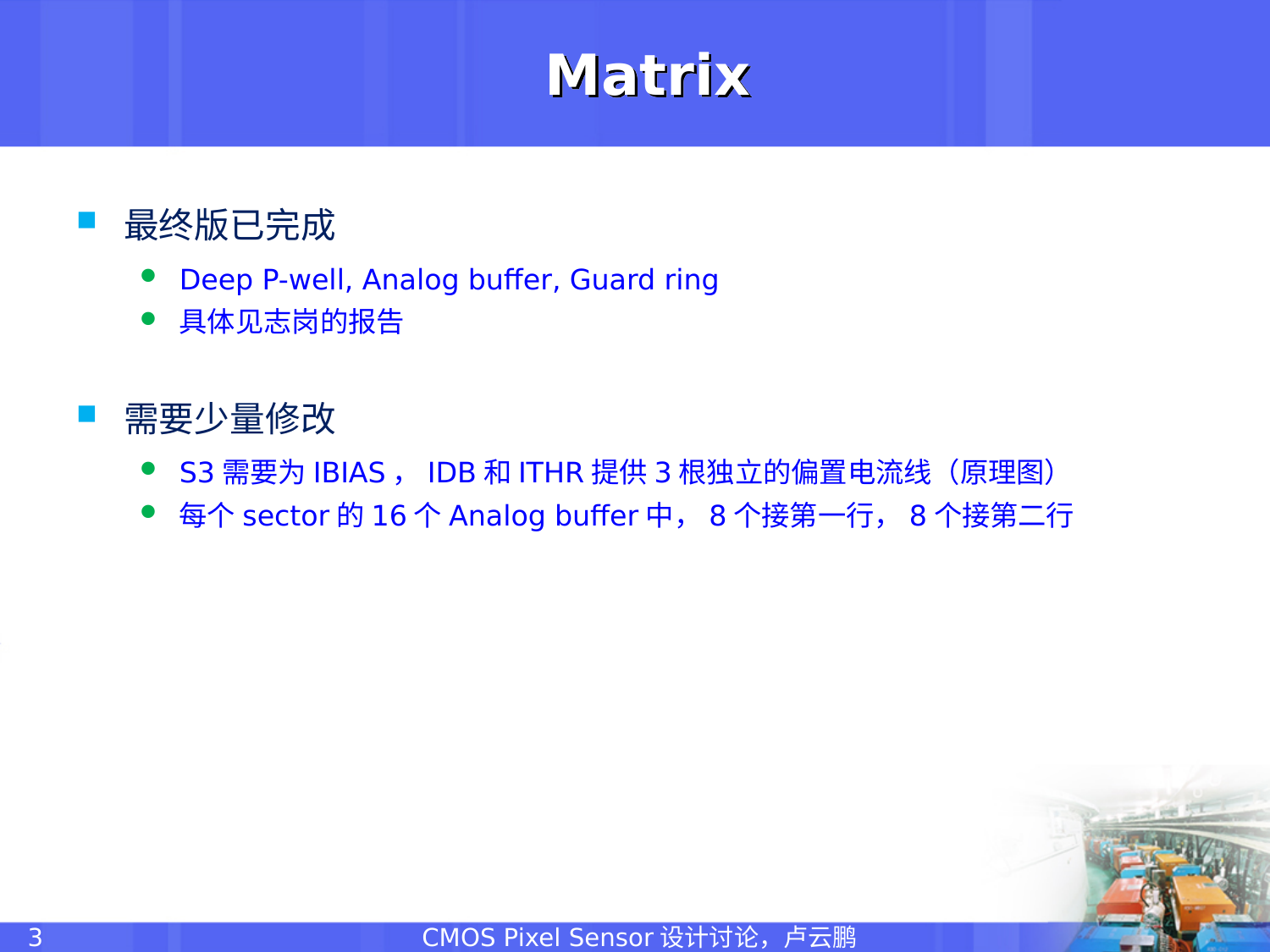

# Matrix
最终版已完成
Deep P-well, Analog buffer, Guard ring
具体见志岗的报告

需要少量修改
S3需要为IBIAS，IDB和ITHR提供3根独立的偏置电流线（原理图）
每个sector的16个Analog buffer中，8个接第一行，8个接第二行
CMOS Pixel Sensor设计讨论，卢云鹏
3